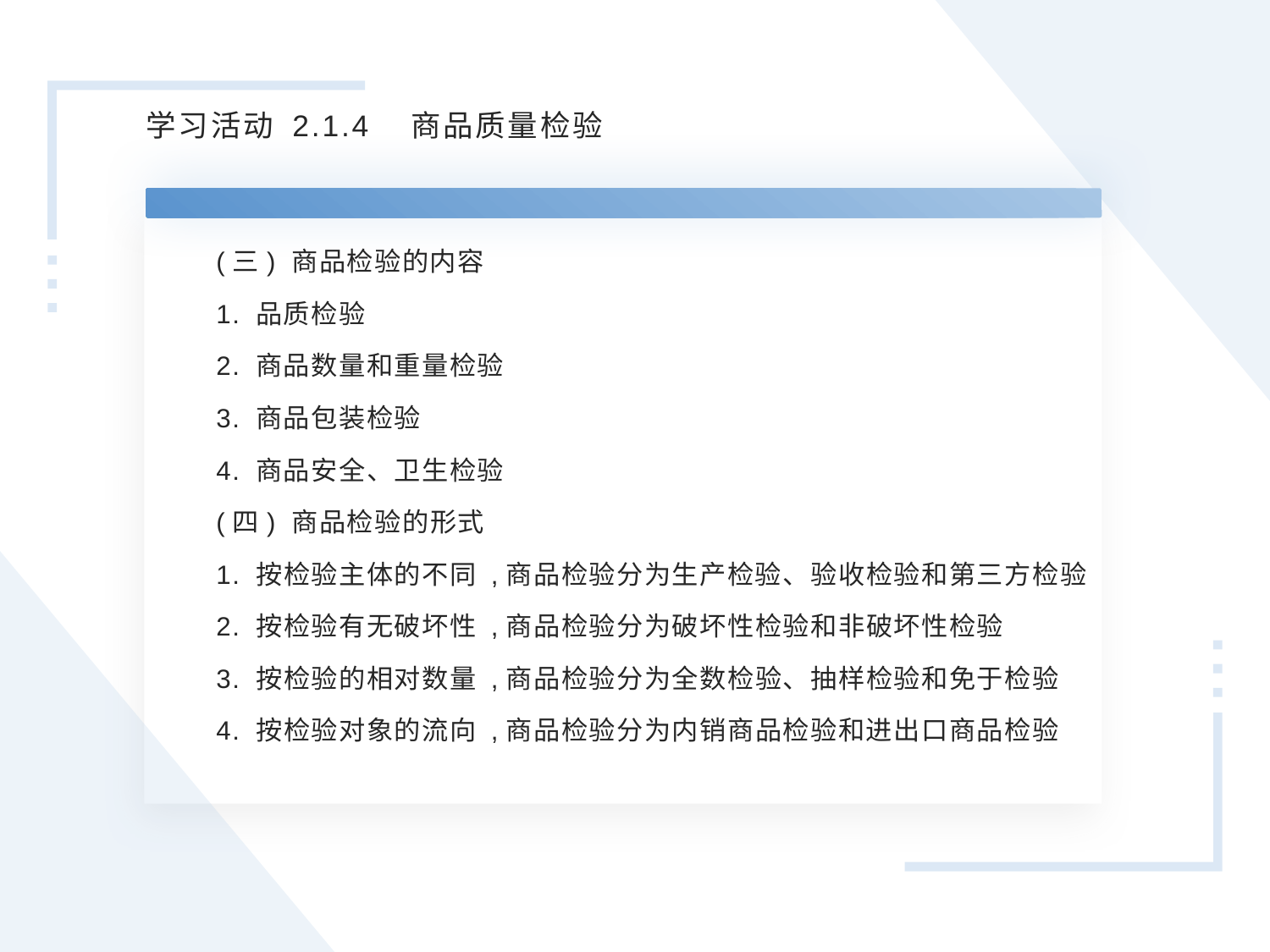

学习活动 2.1.4   商品质量检验

(三) 商品检验的内容
1. 品质检验
2. 商品数量和重量检验
3. 商品包装检验
4. 商品安全、卫生检验
(四) 商品检验的形式
1. 按检验主体的不同 ,商品检验分为生产检验、验收检验和第三方检验
2. 按检验有无破坏性 ,商品检验分为破坏性检验和非破坏性检验
3. 按检验的相对数量 ,商品检验分为全数检验、抽样检验和免于检验
4. 按检验对象的流向 ,商品检验分为内销商品检验和进出口商品检验